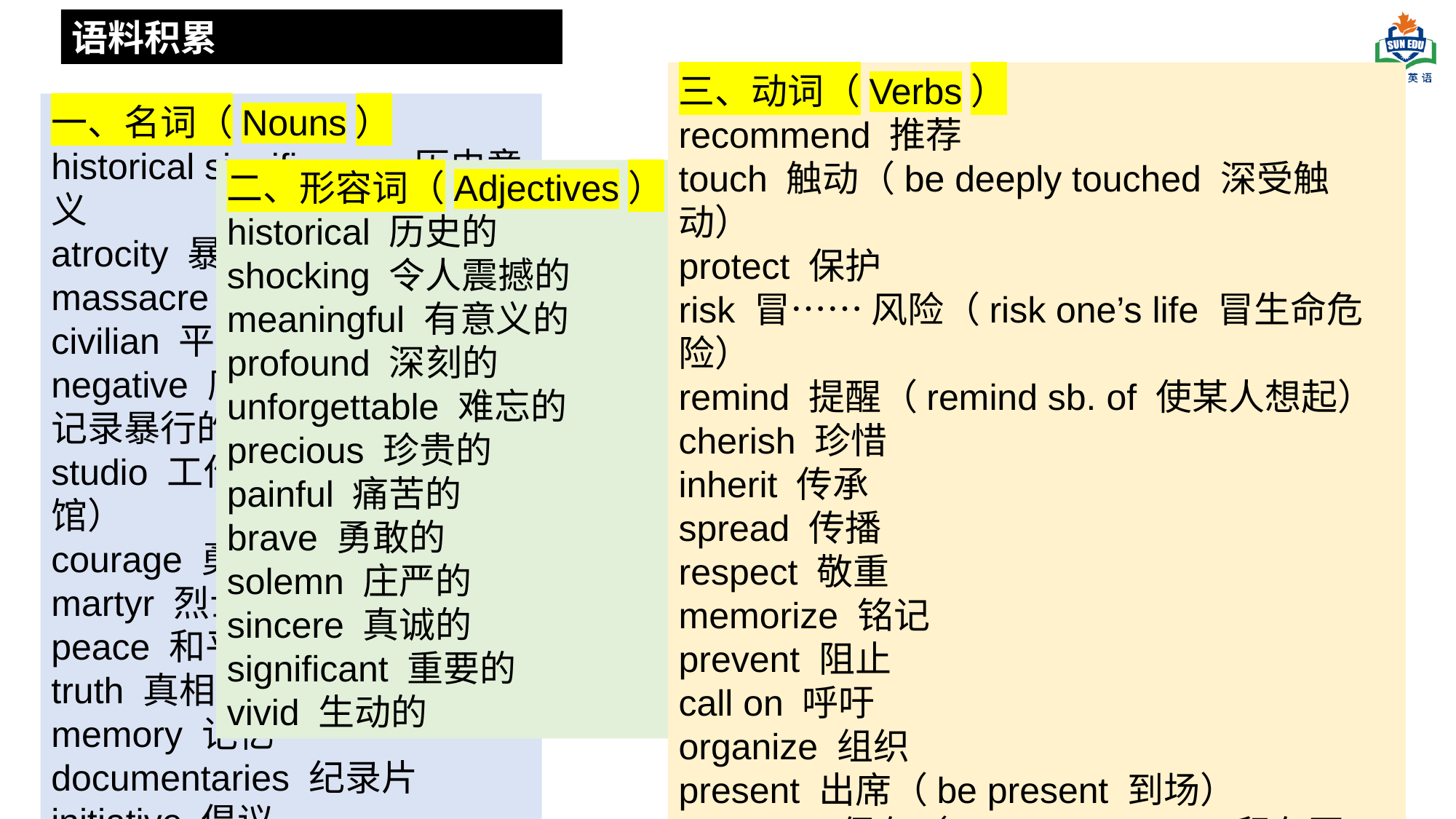

语料积累
三、动词（Verbs）
recommend 推荐
touch 触动（be deeply touched 深受触动）
protect 保护
risk 冒…… 风险（risk one’s life 冒生命危险）
remind 提醒（remind sb. of 使某人想起）
cherish 珍惜
inherit 传承
spread 传播
respect 敬重
memorize 铭记
prevent 阻止
call on 呼吁
organize 组织
present 出席（be present 到场）
preserve 保存（preserve history 留存历史）
一、名词（Nouns）
historical significance 历史意义
atrocity 暴行
massacre 大屠杀
civilian 平民
negative 底片（电影中特指记录暴行的胶片）
studio 工作室（文中指照相馆）
courage 勇气
martyr 烈士
peace 和平
truth 真相
memory 记忆
documentaries 纪录片
initiative 倡议
二、形容词（Adjectives）
historical 历史的
shocking 令人震撼的
meaningful 有意义的
profound 深刻的
unforgettable 难忘的
precious 珍贵的
painful 痛苦的
brave 勇敢的
solemn 庄严的
sincere 真诚的
significant 重要的
vivid 生动的